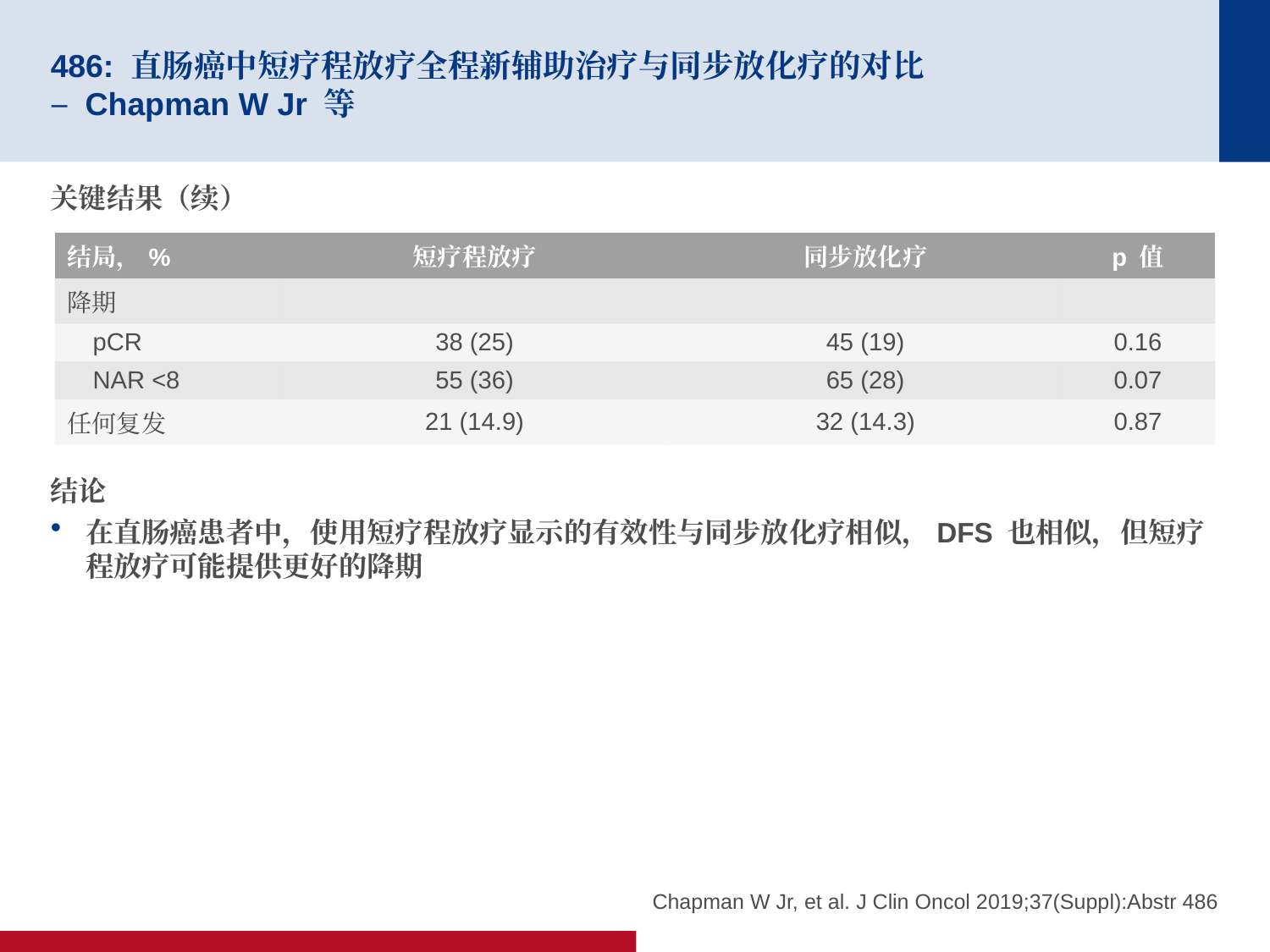

# 486: 直肠癌中短疗程放疗全程新辅助治疗与同步放化疗的对比 – Chapman W Jr 等
关键结果（续）

结论
在直肠癌患者中，使用短疗程放疗显示的有效性与同步放化疗相似，DFS 也相似，但短疗程放疗可能提供更好的降期
| 结局，% | 短疗程放疗 | 同步放化疗 | p 值 |
| --- | --- | --- | --- |
| 降期 |  |  |  |
| pCR | 38 (25) | 45 (19) | 0.16 |
| NAR <8 | 55 (36) | 65 (28) | 0.07 |
| 任何复发 | 21 (14.9) | 32 (14.3) | 0.87 |
Chapman W Jr, et al. J Clin Oncol 2019;37(Suppl):Abstr 486